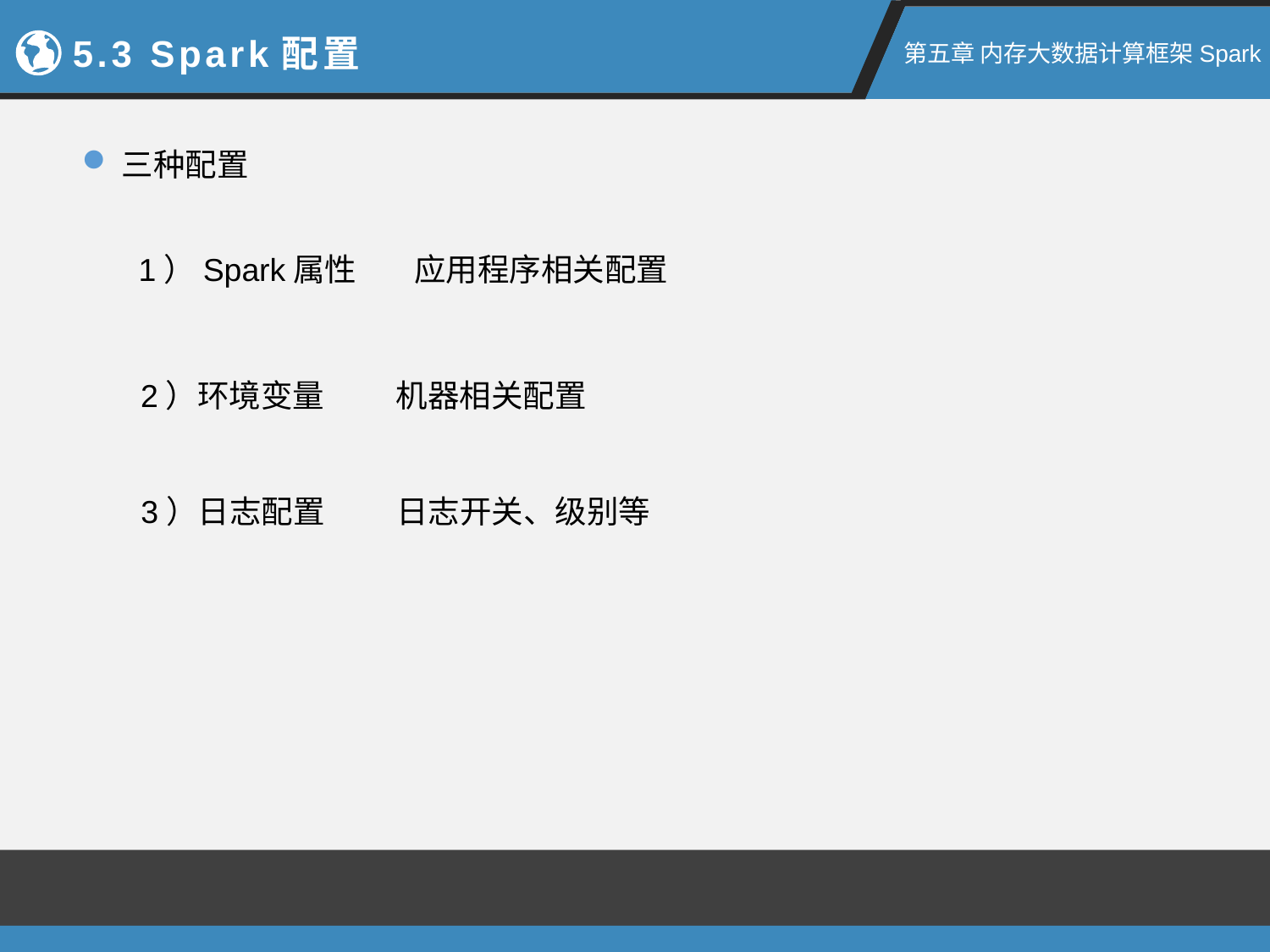

5.3 Spark配置

第五章 内存大数据计算框架Spark
三种配置
1）Spark属性        应用程序相关配置
2）环境变量          机器相关配置
3）日志配置          日志开关、级别等